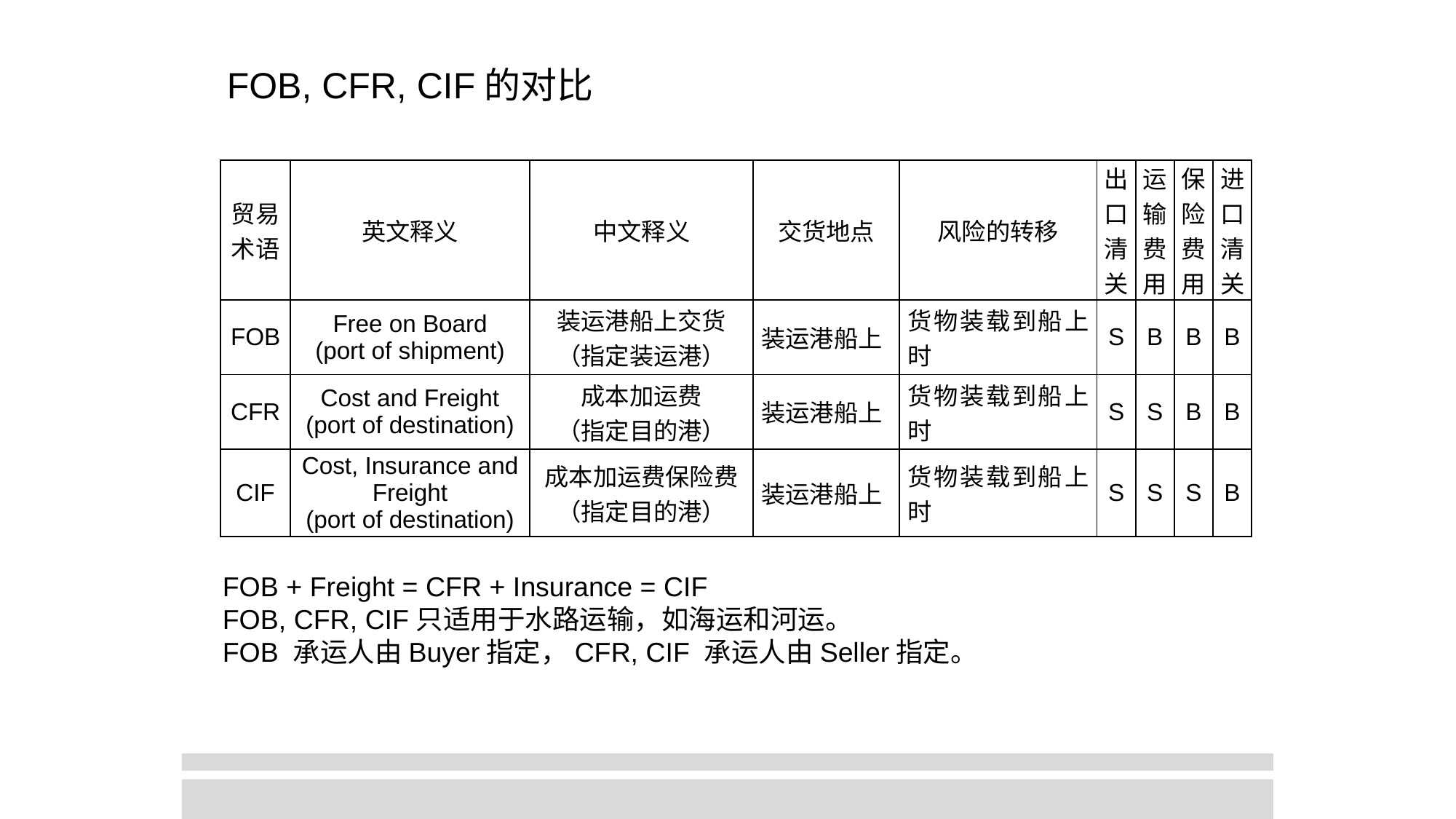

FOB, CFR, CIF的对比
| 贸易 术语 | 英文释义 | 中文释义 | 交货地点 | 风险的转移 | 出口 清关 | 运输 费用 | 保险 费用 | 进口 清关 |
| --- | --- | --- | --- | --- | --- | --- | --- | --- |
| FOB | Free on Board (port of shipment) | 装运港船上交货 （指定装运港） | 装运港船上 | 货物装载到船上时 | S | B | B | B |
| CFR | Cost and Freight (port of destination) | 成本加运费 （指定目的港） | 装运港船上 | 货物装载到船上时 | S | S | B | B |
| CIF | Cost, Insurance and Freight (port of destination) | 成本加运费保险费 （指定目的港） | 装运港船上 | 货物装载到船上时 | S | S | S | B |
FOB + Freight = CFR + Insurance = CIF
FOB, CFR, CIF只适用于水路运输，如海运和河运。
FOB 承运人由Buyer指定，CFR, CIF 承运人由Seller指定。